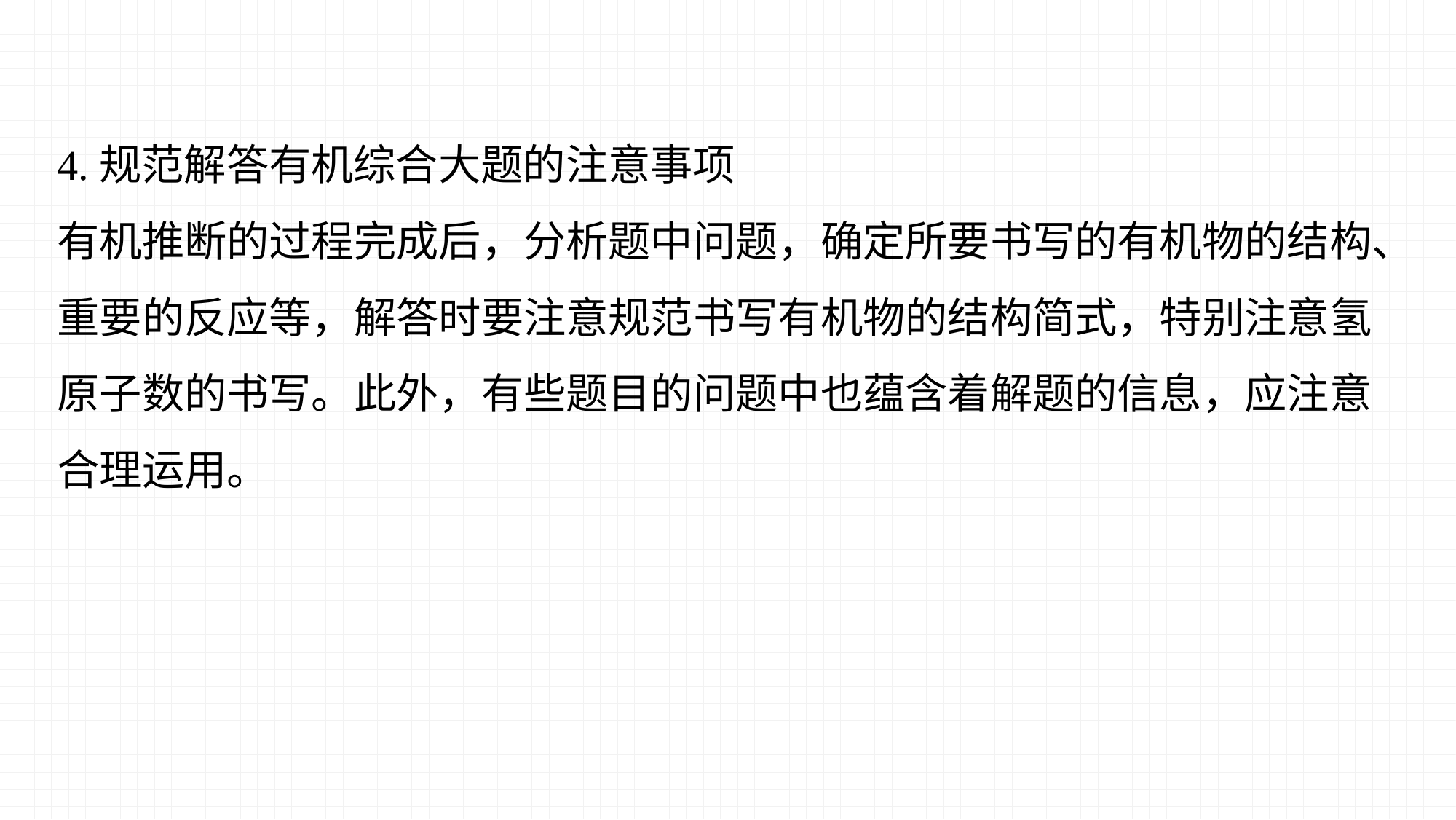

4.规范解答有机综合大题的注意事项
有机推断的过程完成后，分析题中问题，确定所要书写的有机物的结构、重要的反应等，解答时要注意规范书写有机物的结构简式，特别注意氢原子数的书写。此外，有些题目的问题中也蕴含着解题的信息，应注意合理运用。